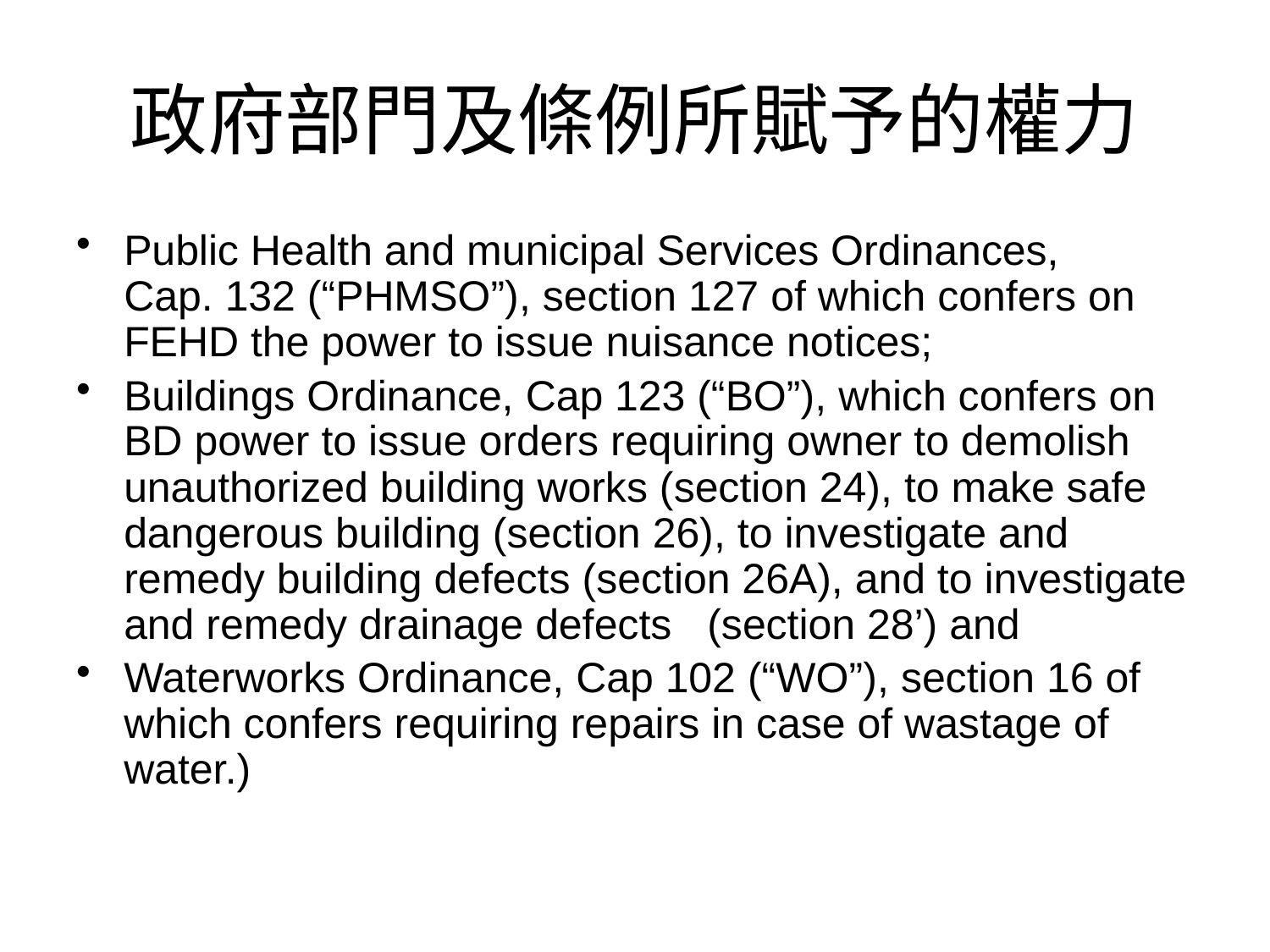

# 政府部門及條例所賦予的權力
Public Health and municipal Services Ordinances,     Cap. 132 (“PHMSO”), section 127 of which confers on FEHD the power to issue nuisance notices;
Buildings Ordinance, Cap 123 (“BO”), which confers on BD power to issue orders requiring owner to demolish unauthorized building works (section 24), to make safe dangerous building (section 26), to investigate and remedy building defects (section 26A), and to investigate and remedy drainage defects   (section 28’) and
Waterworks Ordinance, Cap 102 (“WO”), section 16 of which confers requiring repairs in case of wastage of water.)